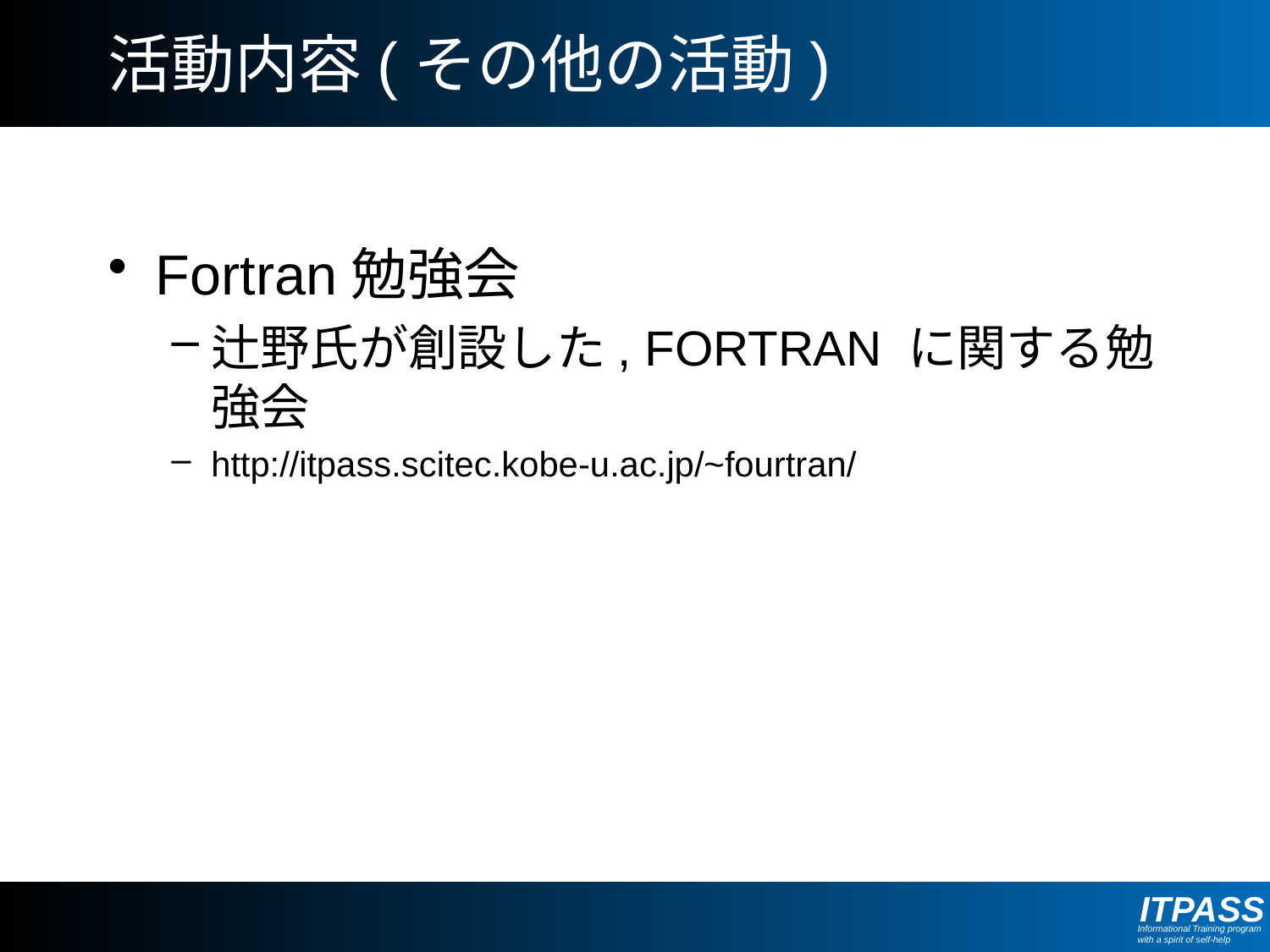

# 活動内容(その他の活動)

Fortran勉強会
辻野氏が創設した, FORTRAN に関する勉強会
http://itpass.scitec.kobe-u.ac.jp/~fourtran/